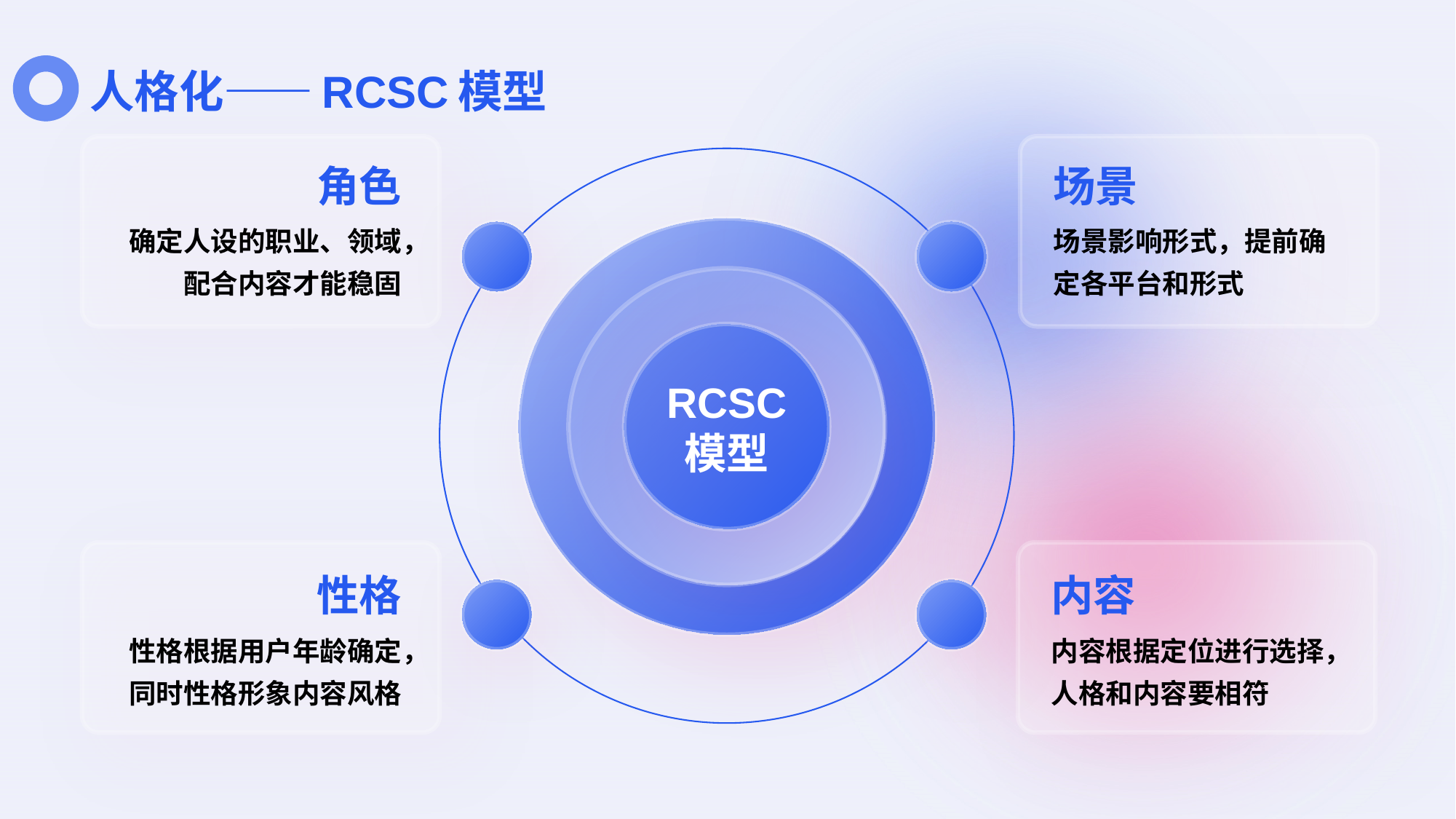

# 人格化——RCSC模型

角色
确定人设的职业、领域，配合内容才能稳固

场景

RCSC
模型
场景影响形式，提前确定各平台和形式

性格
性格根据用户年龄确定，同时性格形象内容风格

内容
内容根据定位进行选择，人格和内容要相符